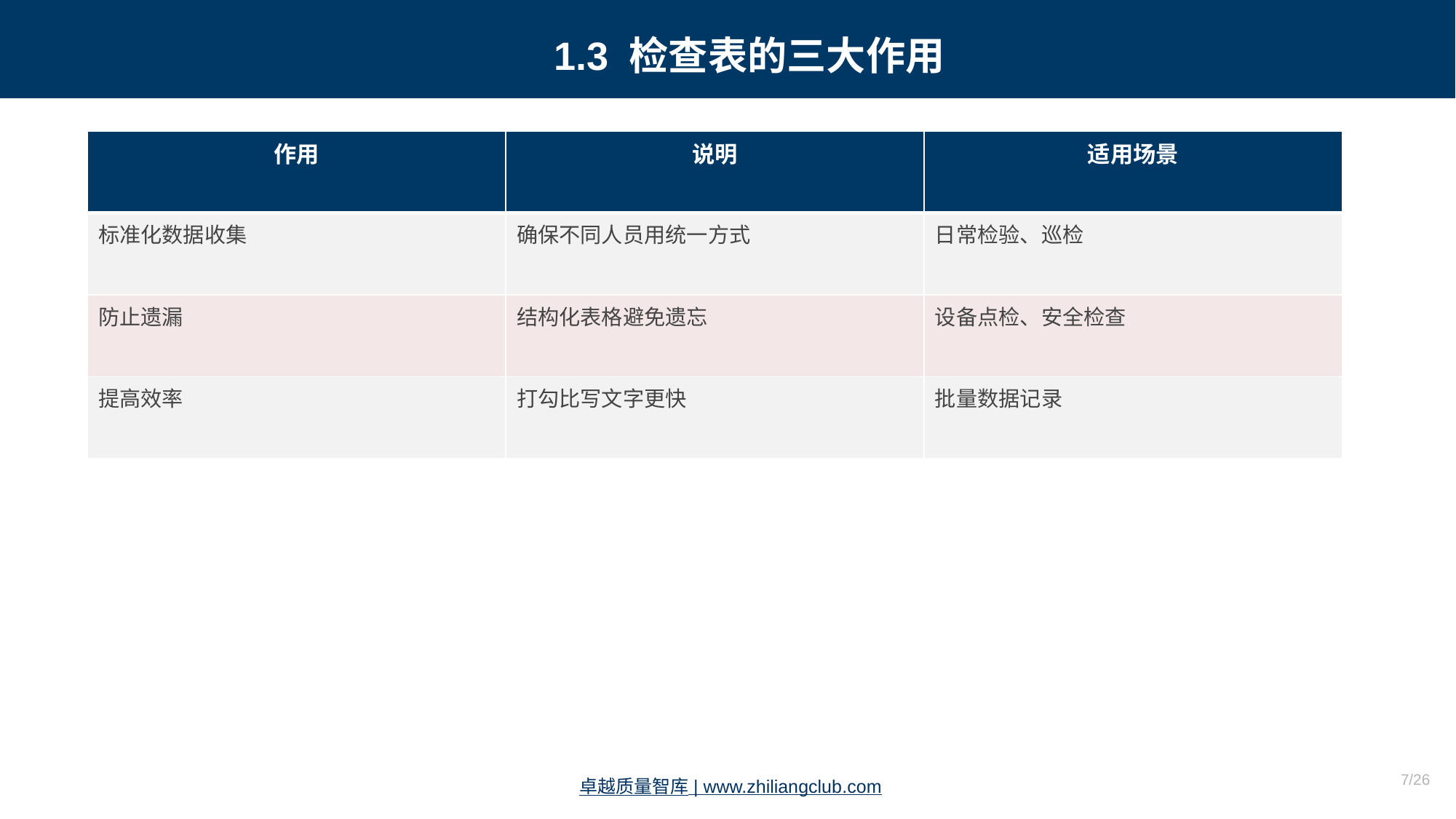

1.3 检查表的三大作用
| 作用 | 说明 | 适用场景 |
| --- | --- | --- |
| 标准化数据收集 | 确保不同人员用统一方式 | 日常检验、巡检 |
| 防止遗漏 | 结构化表格避免遗忘 | 设备点检、安全检查 |
| 提高效率 | 打勾比写文字更快 | 批量数据记录 |
7/26